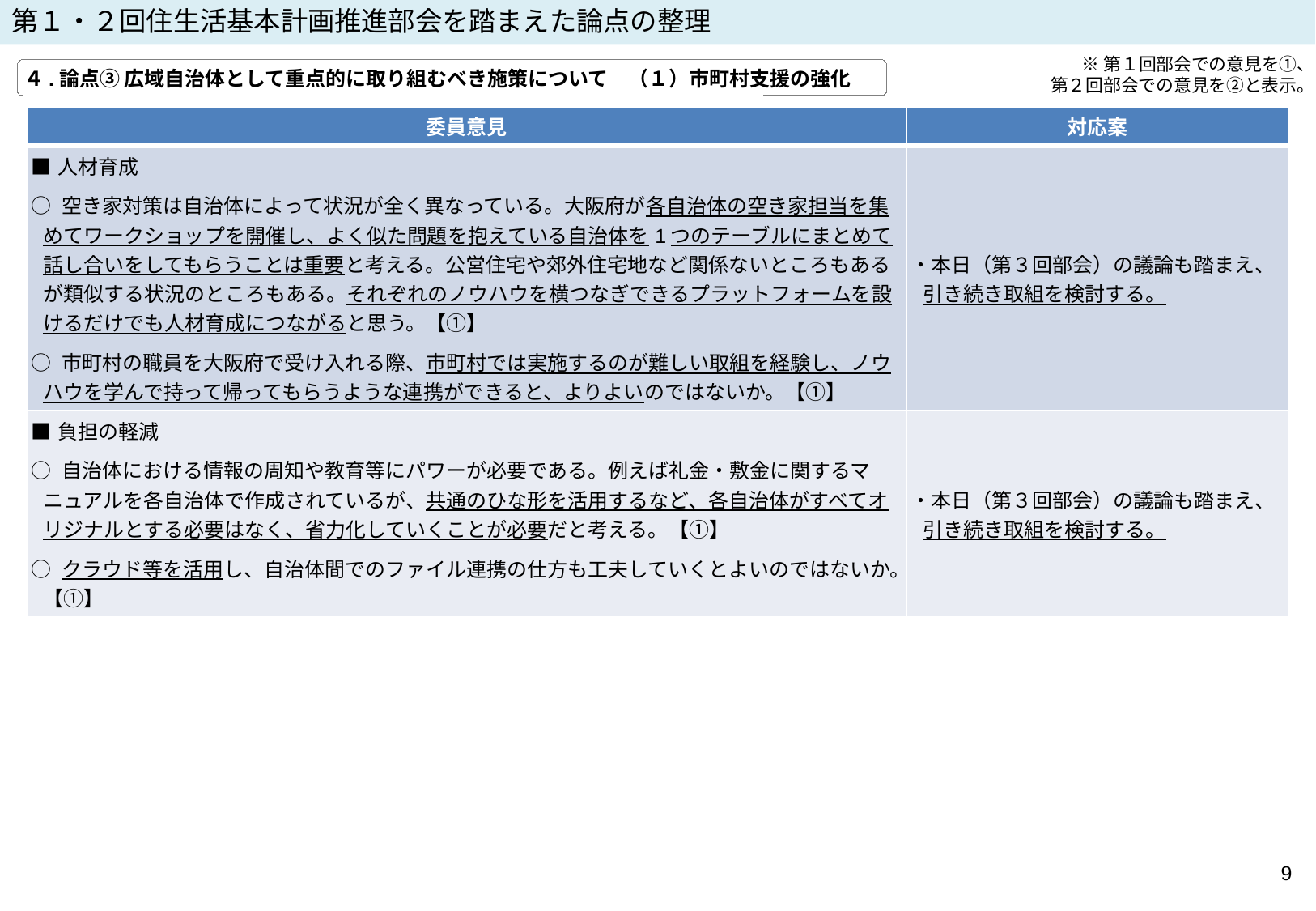

第１・２回住生活基本計画推進部会を踏まえた論点の整理
※第１回部会での意見を①、
第２回部会での意見を②と表示。
４.論点③ 広域自治体として重点的に取り組むべき施策について　（１）市町村支援の強化
| 委員意見 | 対応案 |
| --- | --- |
| ■人材育成 ○ 空き家対策は自治体によって状況が全く異なっている。大阪府が各自治体の空き家担当を集めてワークショップを開催し、よく似た問題を抱えている自治体を1つのテーブルにまとめて話し合いをしてもらうことは重要と考える。公営住宅や郊外住宅地など関係ないところもあるが類似する状況のところもある。それぞれのノウハウを横つなぎできるプラットフォームを設けるだけでも人材育成につながると思う。【①】 ○ 市町村の職員を大阪府で受け入れる際、市町村では実施するのが難しい取組を経験し、ノウハウを学んで持って帰ってもらうような連携ができると、よりよいのではないか。【①】 | ・本日（第３回部会）の議論も踏まえ、引き続き取組を検討する。 |
| ■負担の軽減 ○ 自治体における情報の周知や教育等にパワーが必要である。例えば礼金・敷金に関するマニュアルを各自治体で作成されているが、共通のひな形を活用するなど、各自治体がすべてオリジナルとする必要はなく、省力化していくことが必要だと考える。【①】 ○ クラウド等を活用し、自治体間でのファイル連携の仕方も工夫していくとよいのではないか。【①】 | ・本日（第３回部会）の議論も踏まえ、引き続き取組を検討する。 |
9